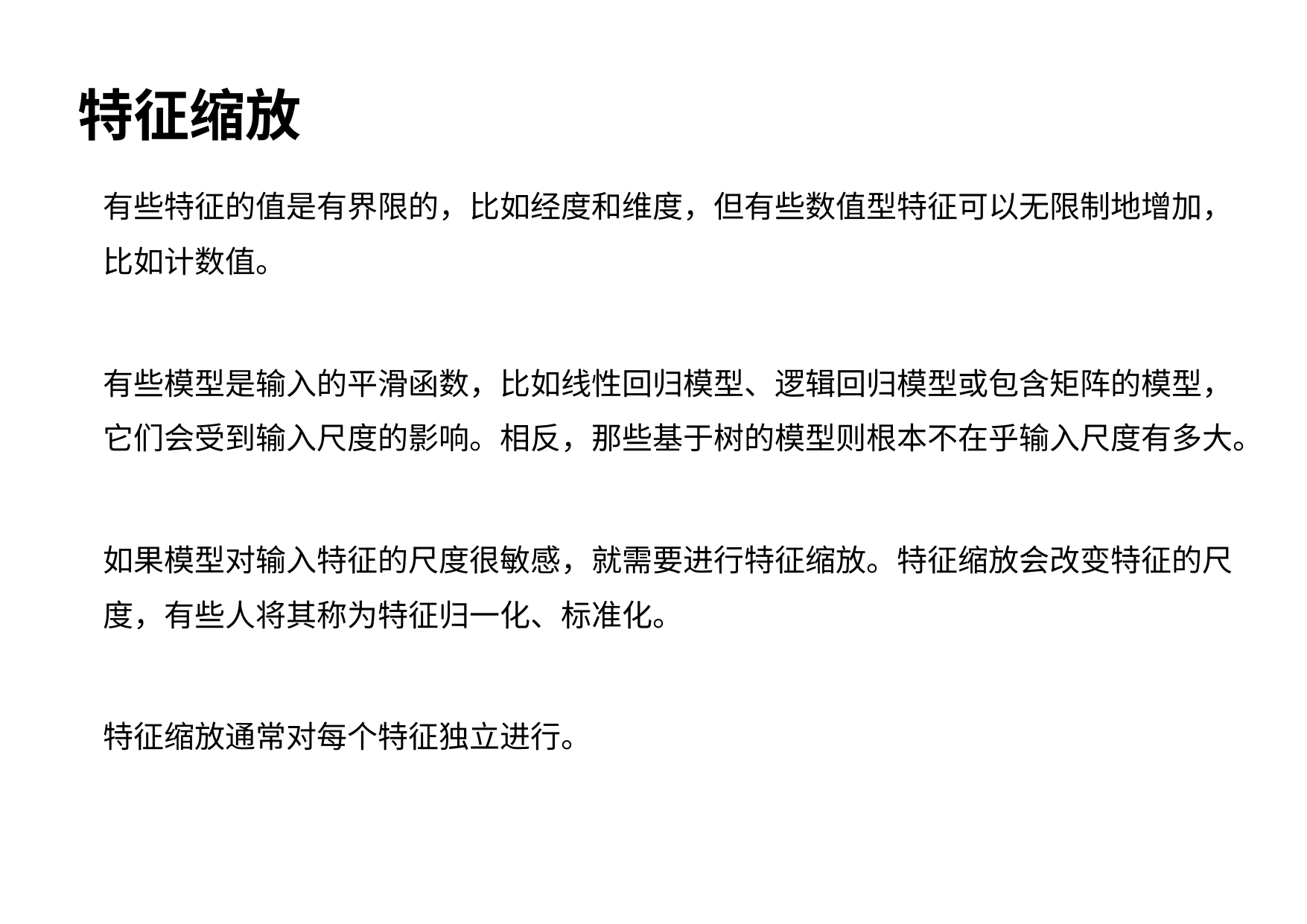

# 特征缩放
有些特征的值是有界限的，比如经度和维度，但有些数值型特征可以无限制地增加，比如计数值。

有些模型是输入的平滑函数，比如线性回归模型、逻辑回归模型或包含矩阵的模型，它们会受到输入尺度的影响。相反，那些基于树的模型则根本不在乎输入尺度有多大。

如果模型对输入特征的尺度很敏感，就需要进行特征缩放。特征缩放会改变特征的尺度，有些人将其称为特征归一化、标准化。

特征缩放通常对每个特征独立进行。